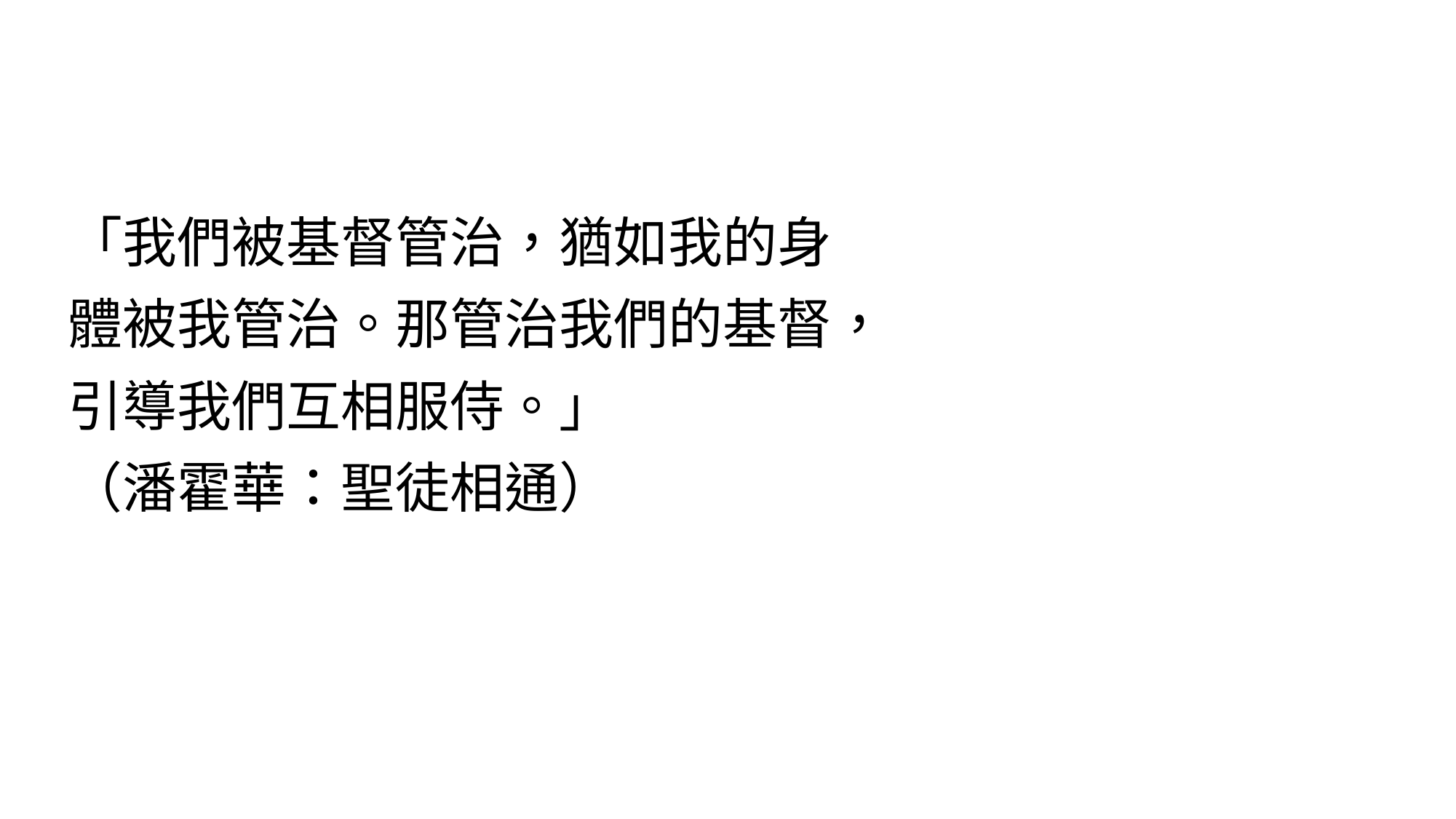

「我們被基督管治，猶如我的身體被我管治。那管治我們的基督，引導我們互相服侍。」
（潘霍華：聖徒相通）